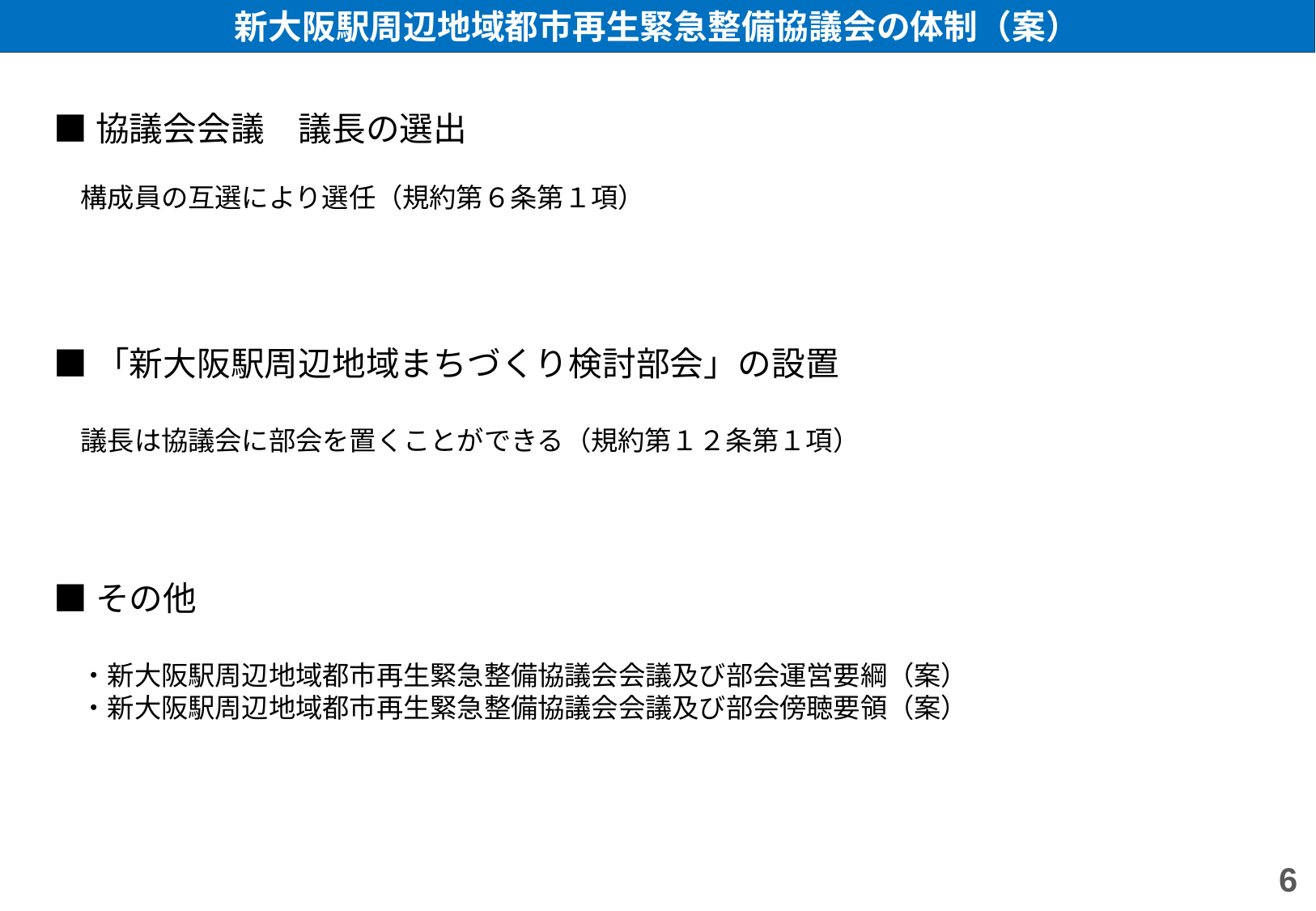

新大阪駅周辺地域都市再生緊急整備協議会の体制（案）
■協議会会議　議長の選出

　構成員の互選により選任（規約第６条第１項）

■「新大阪駅周辺地域まちづくり検討部会」の設置

　議長は協議会に部会を置くことができる（規約第１２条第１項）

■その他

　・新大阪駅周辺地域都市再生緊急整備協議会会議及び部会運営要綱（案）
　・新大阪駅周辺地域都市再生緊急整備協議会会議及び部会傍聴要領（案）
6